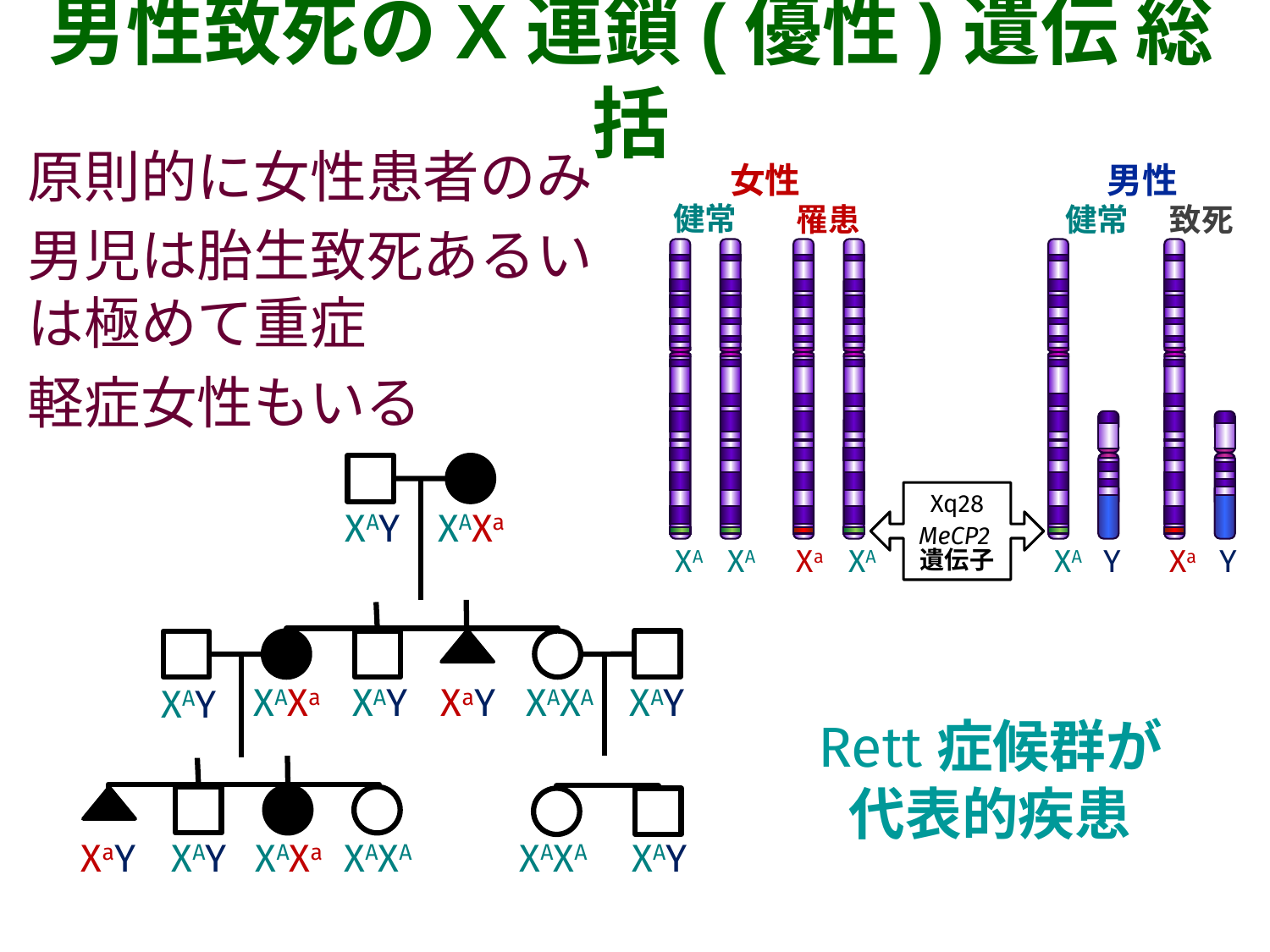

男性致死のX連鎖(優性)遺伝 総括
原則的に女性患者のみ
男児は胎生致死あるいは極めて重症
軽症女性もいる
女性
男性
健常
罹患
健常
致死

XAY
XAXa

XAXa
XAY
XaY
XAXA
XAY
XAY

XaY
XAY
XAXa
XAXA
XAXA
XAY

Xq28
MeCP2遺伝子

XA
XA
Xa
XA
XA
Y
Xa
Y
Rett症候群が代表的疾患